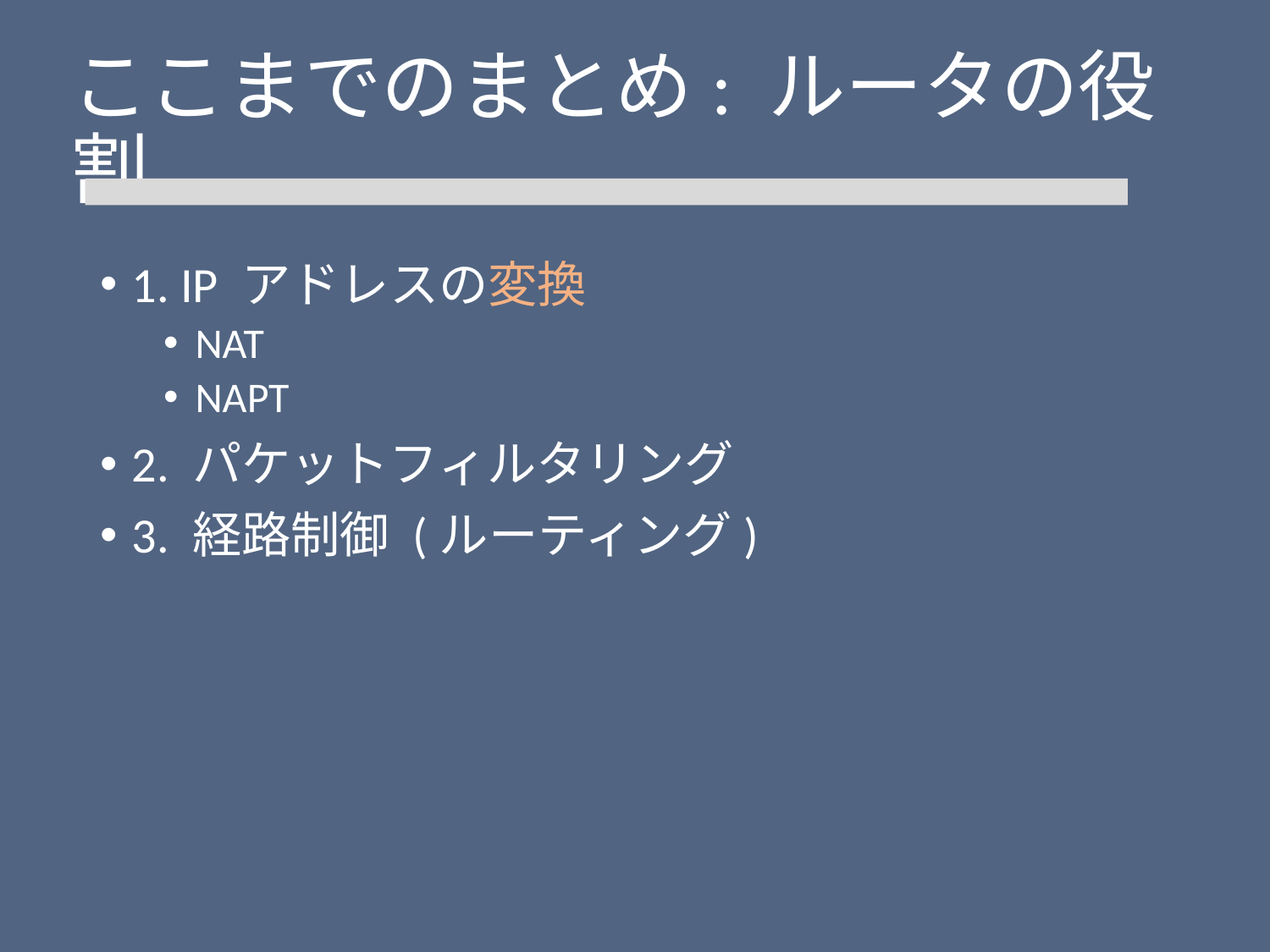

# ここまでのまとめ: ルータの役割

1. IP アドレスの変換
NAT
NAPT
2. パケットフィルタリング
3. 経路制御 (ルーティング)